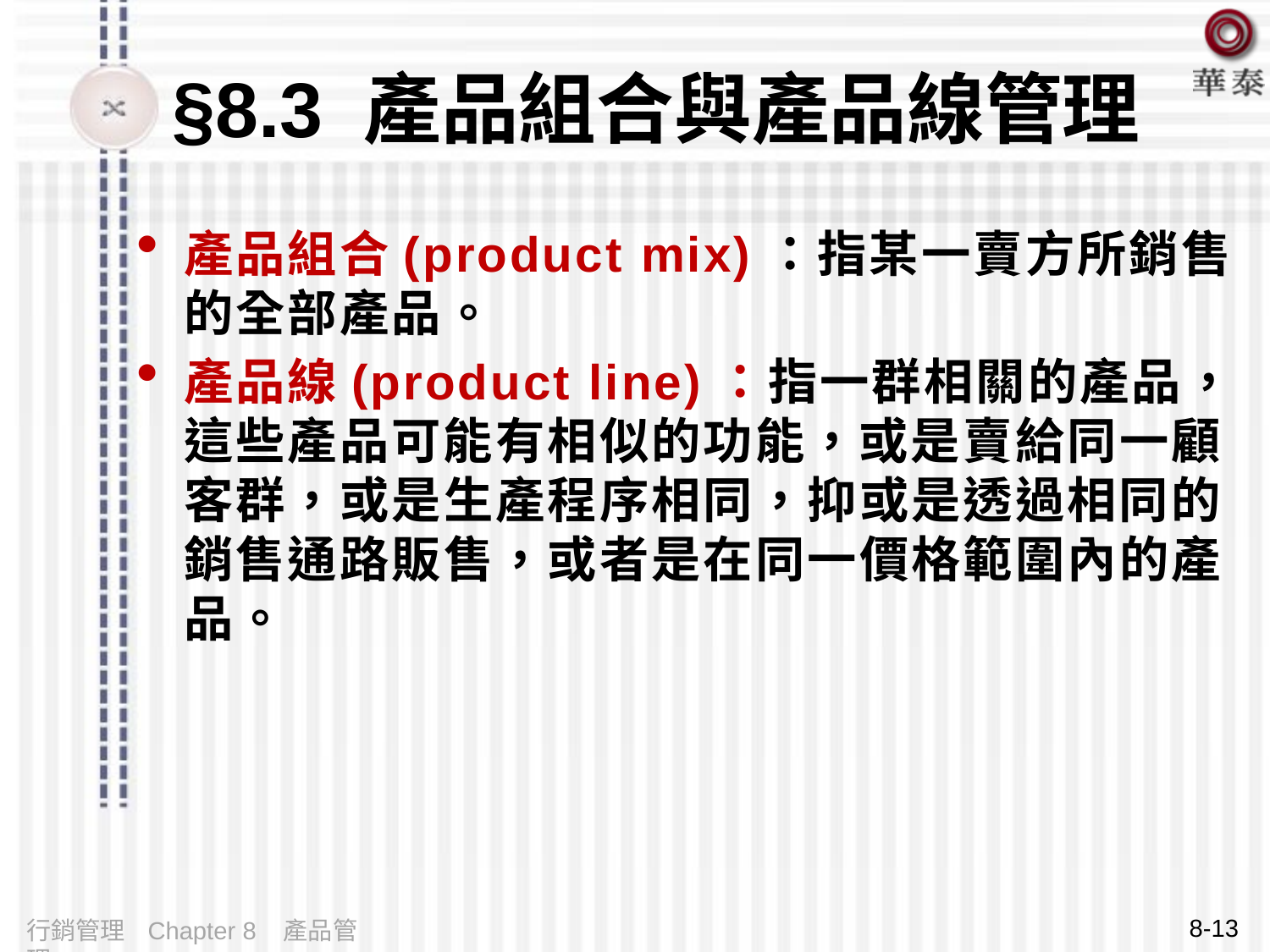

# §8.3 產品組合與產品線管理
產品組合(product mix)：指某一賣方所銷售的全部產品。
產品線(product line)：指一群相關的產品，這些產品可能有相似的功能，或是賣給同一顧客群，或是生產程序相同，抑或是透過相同的銷售通路販售，或者是在同一價格範圍內的產品。
8-13
行銷管理   Chapter 8   產品管理